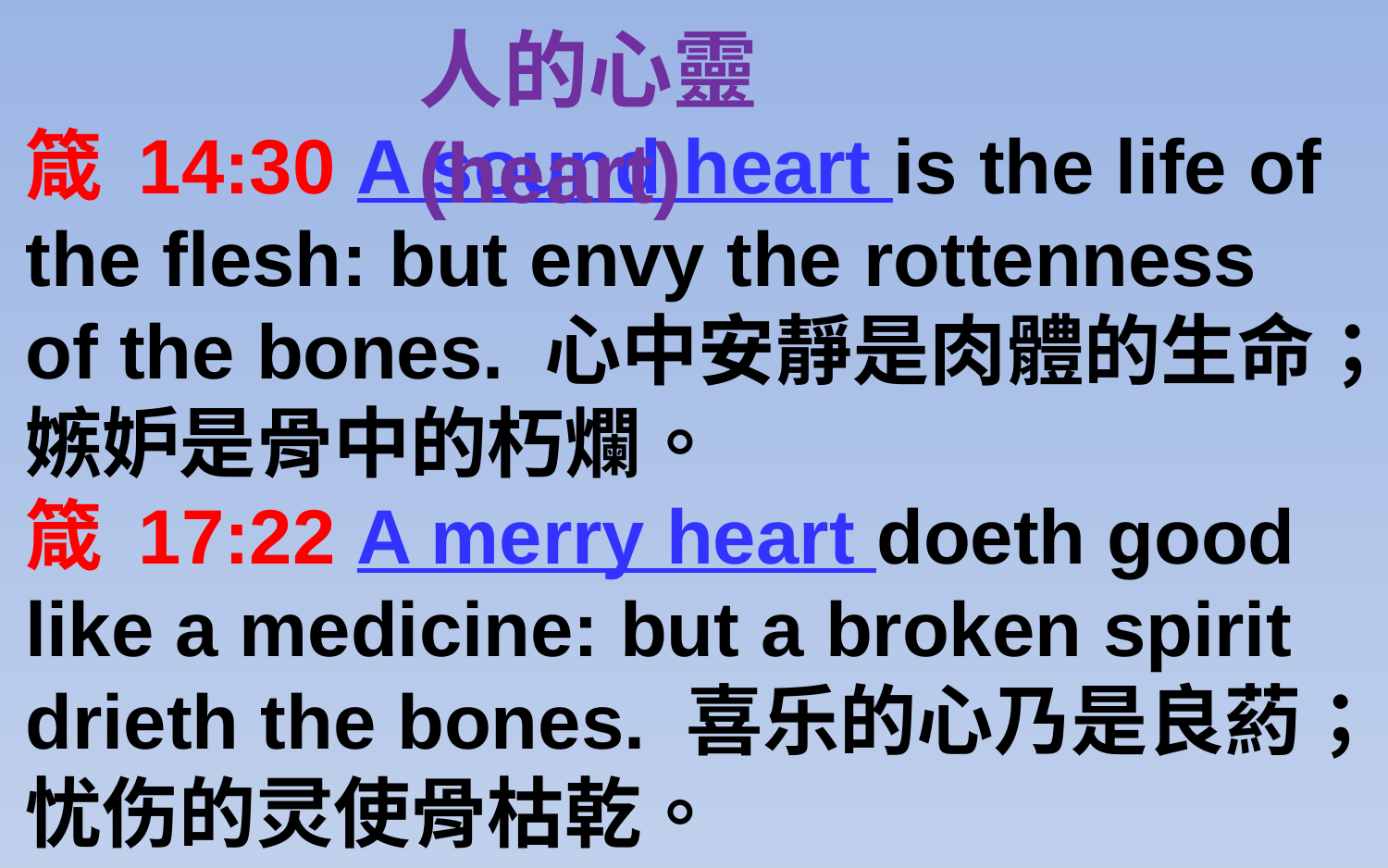

人的心靈(heart)
箴 14:30 A sound heart is the life of the flesh: but envy the rottenness of the bones. 心中安靜是肉體的生命；嫉妒是骨中的朽爛。
箴 17:22 A merry heart doeth good like a medicine: but a broken spirit drieth the bones. 喜乐的心乃是良葯；忧伤的灵使骨枯乾。